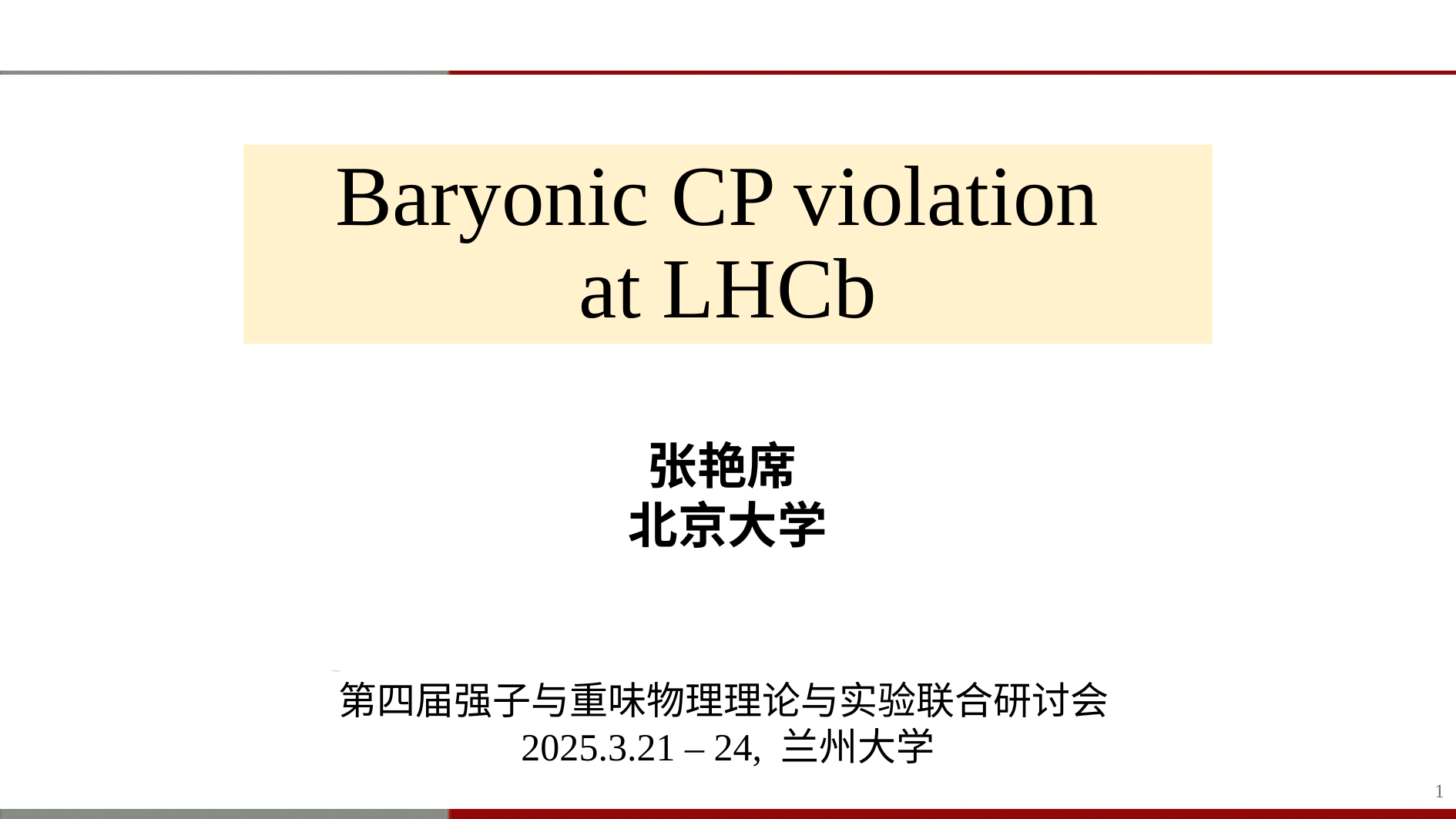

# Baryonic CP violation at LHCb
张艳席
北京大学
第四届强子与重味物理理论与实验联合研讨会
2025.3.21 – 24, 兰州大学
1